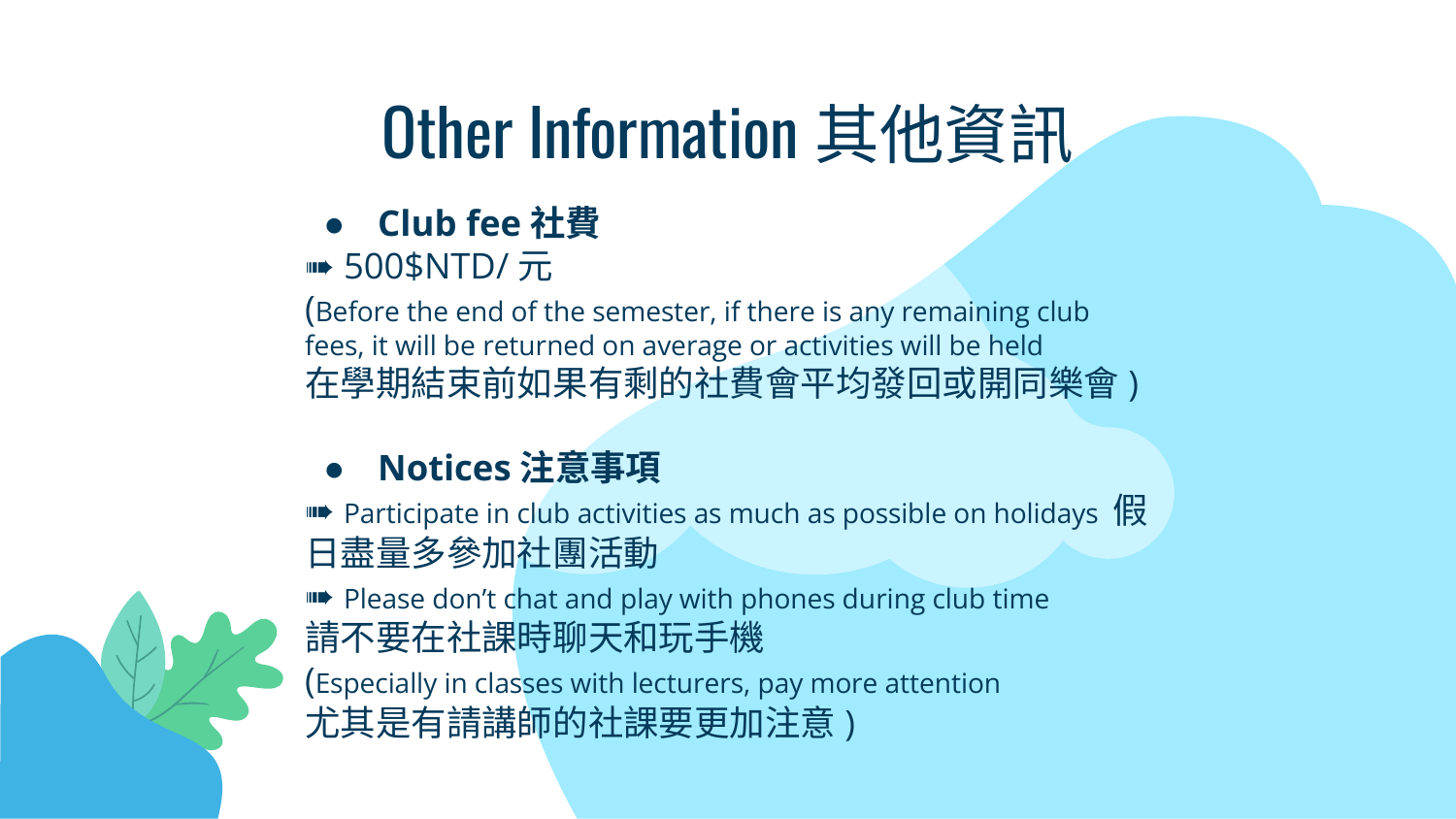

Other Information其他資訊
Club fee社費
➠ 500$NTD/元
(Before the end of the semester, if there is any remaining club fees, it will be returned on average or activities will be held
在學期結束前如果有剩的社費會平均發回或開同樂會)

Notices注意事項
➠ Participate in club activities as much as possible on holidays 假日盡量多參加社團活動
➠ Please don’t chat and play with phones during club time         請不要在社課時聊天和玩手機
(Especially in classes with lecturers, pay more attention                尤其是有請講師的社課要更加注意)